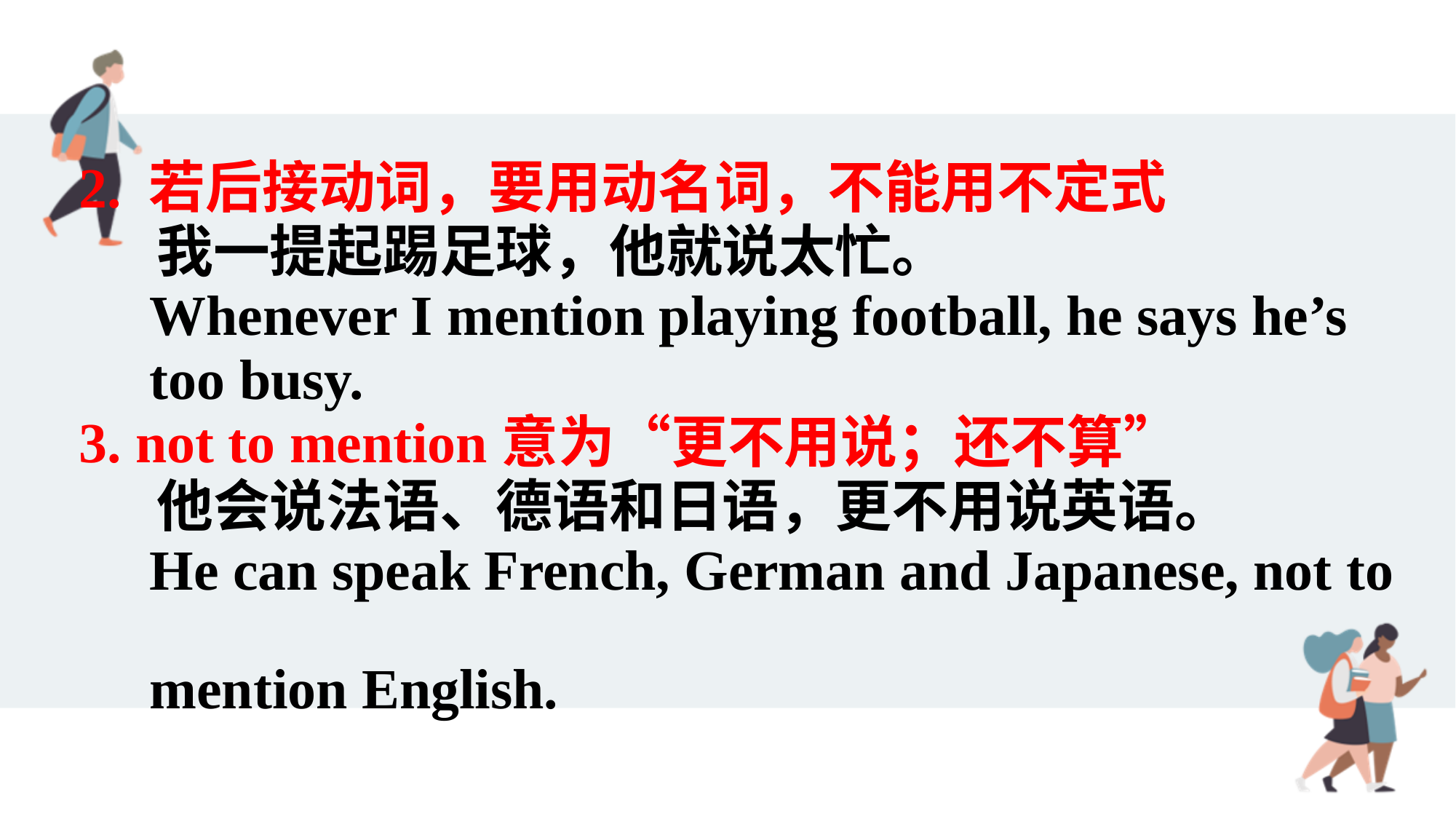

2. 若后接动词，要用动名词，不能用不定式
     我一提起踢足球，他就说太忙。
     Whenever I mention playing football, he says he’s
     too busy.
3. not to mention意为“更不用说；还不算”
     他会说法语、德语和日语，更不用说英语。
     He can speak French, German and Japanese, not to
     mention English.